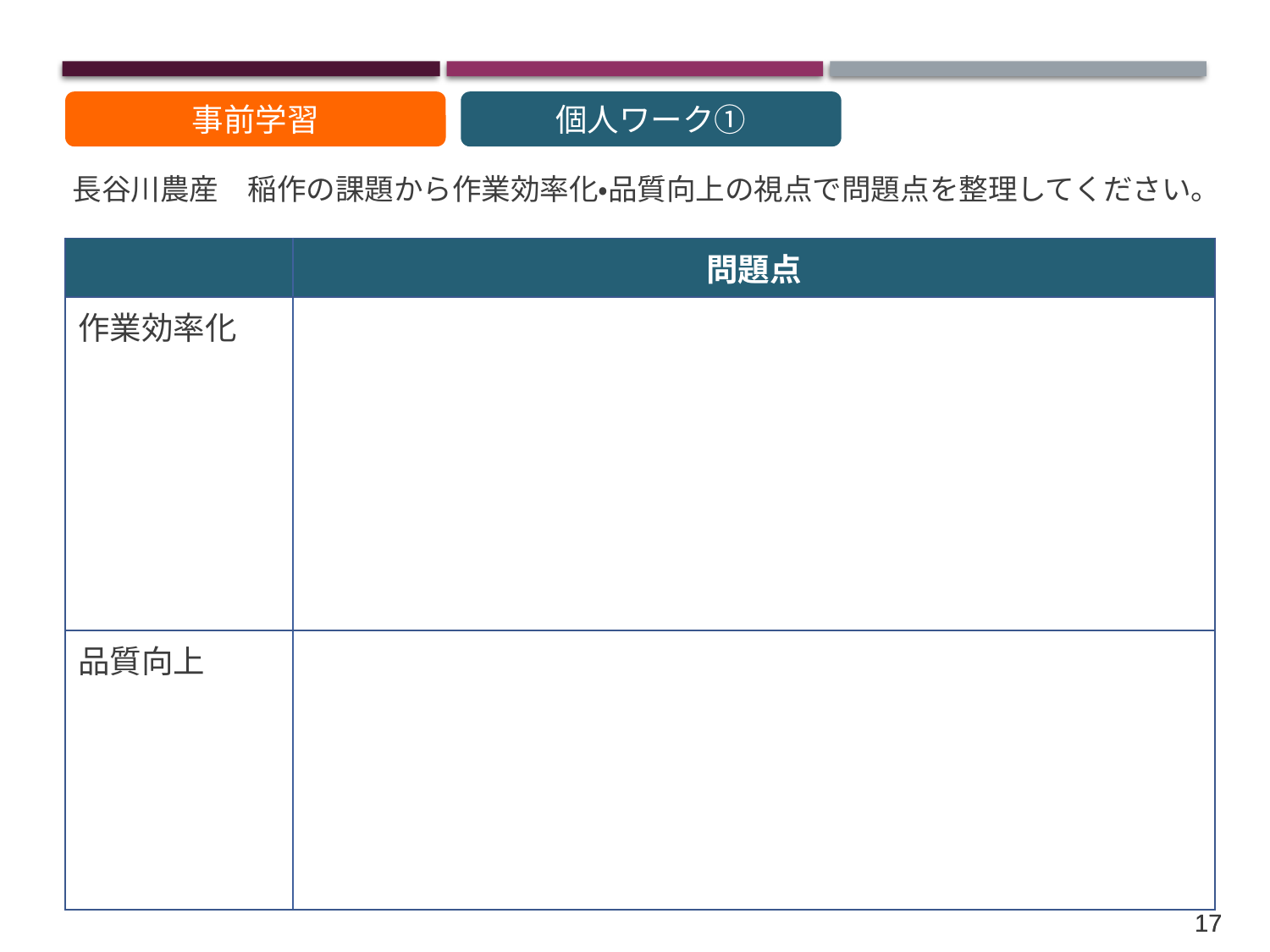

事前学習
個人ワーク①
長谷川農産　稲作の課題から作業効率化・品質向上の視点で問題点を整理してください。
|  | 問題点 |
| --- | --- |
| 作業効率化 |  |
| 品質向上 |  |
17
17